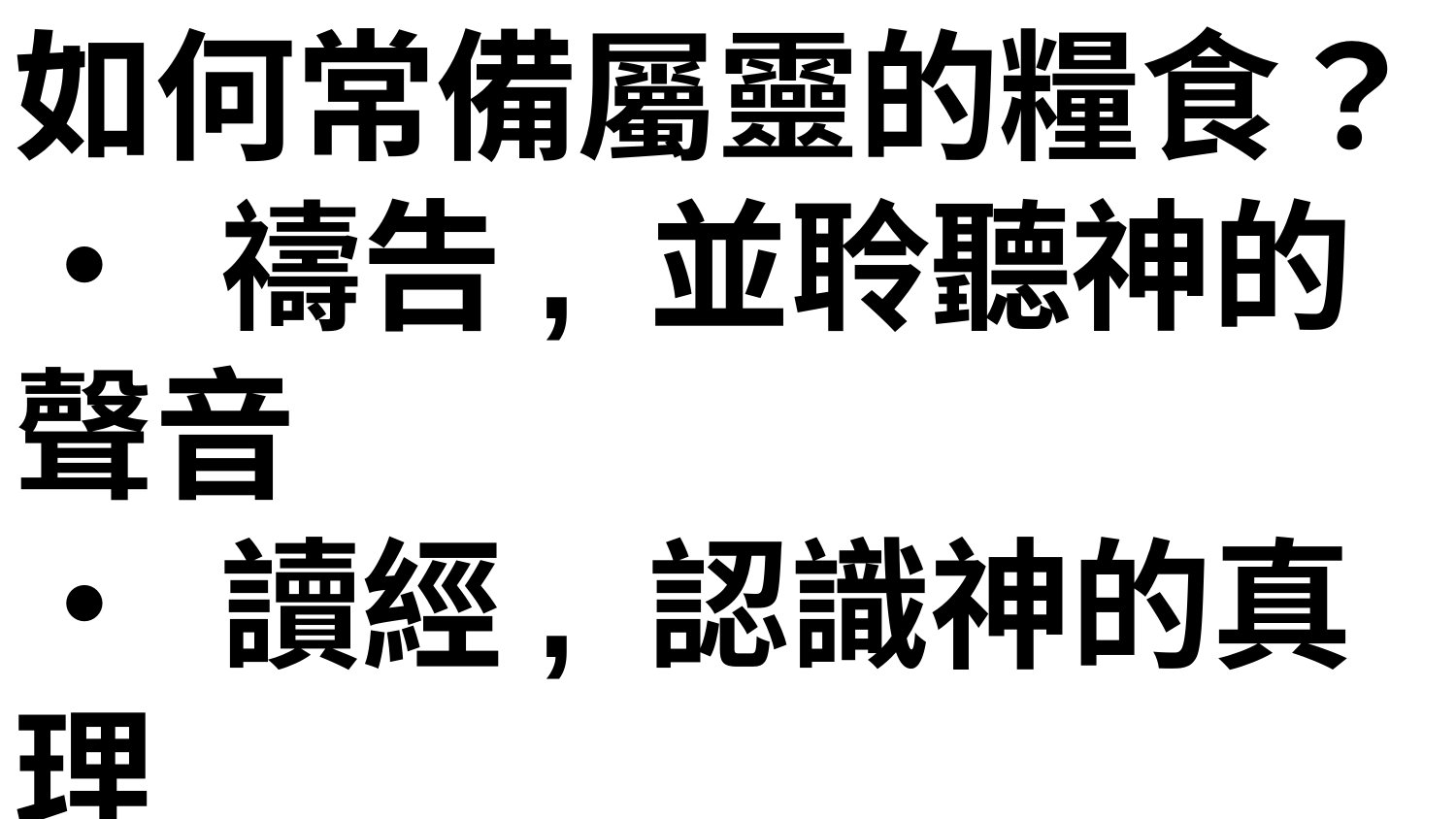

如何常備屬靈的糧食？
• 禱告, 並聆聽神的聲音
• 讀經, 認識神的真理
• 順服神, 把真理活出來